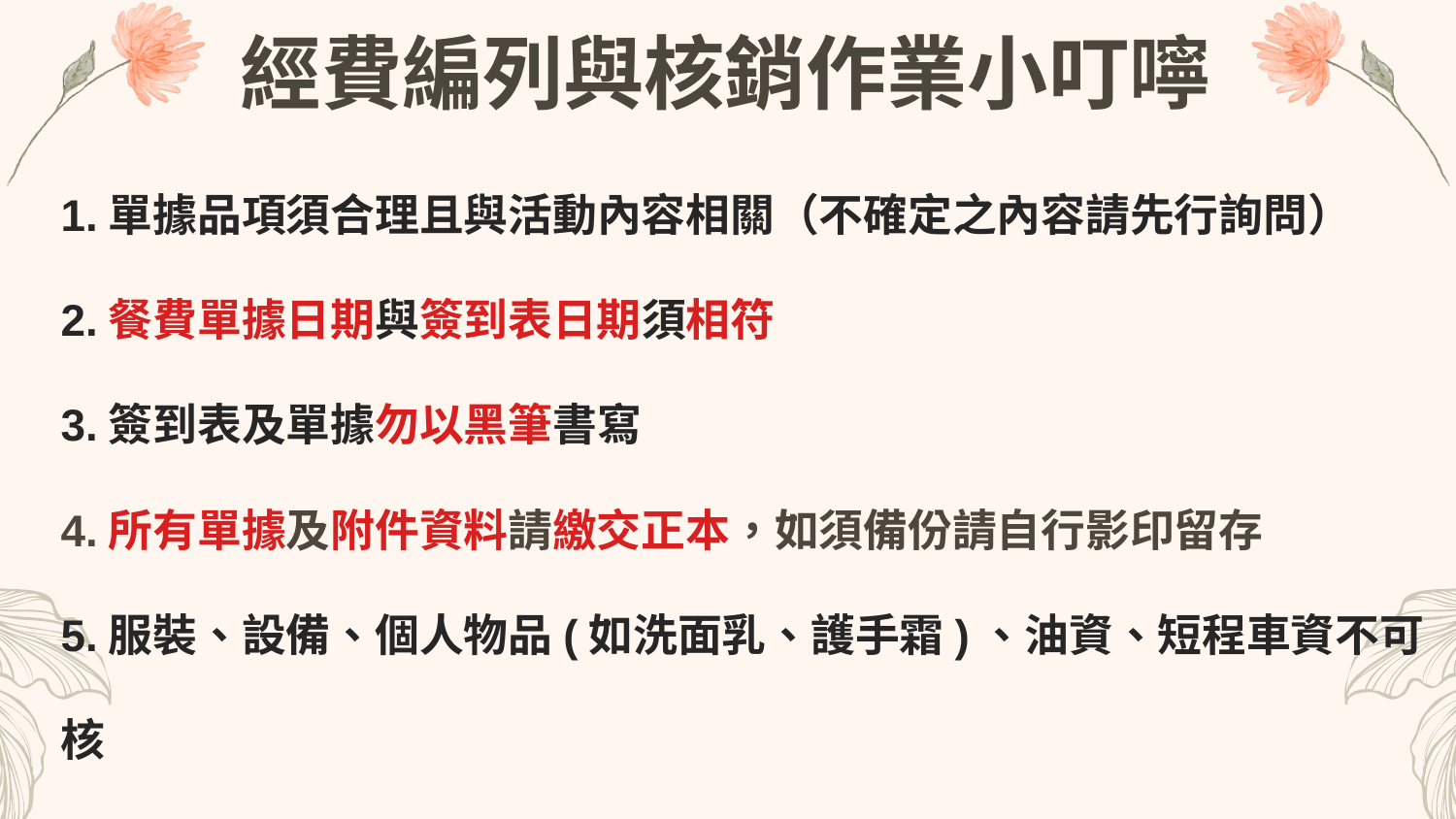

經費編列與核銷作業小叮嚀
1.單據品項須合理且與活動內容相關（不確定之內容請先行詢問）
2.餐費單據日期與簽到表日期須相符
3.簽到表及單據勿以黑筆書寫
4.所有單據及附件資料請繳交正本，如須備份請自行影印留存
5.服裝、設備、個人物品(如洗面乳、護手霜)、油資、短程車資不可核
    銷(計程車、白牌車…等)